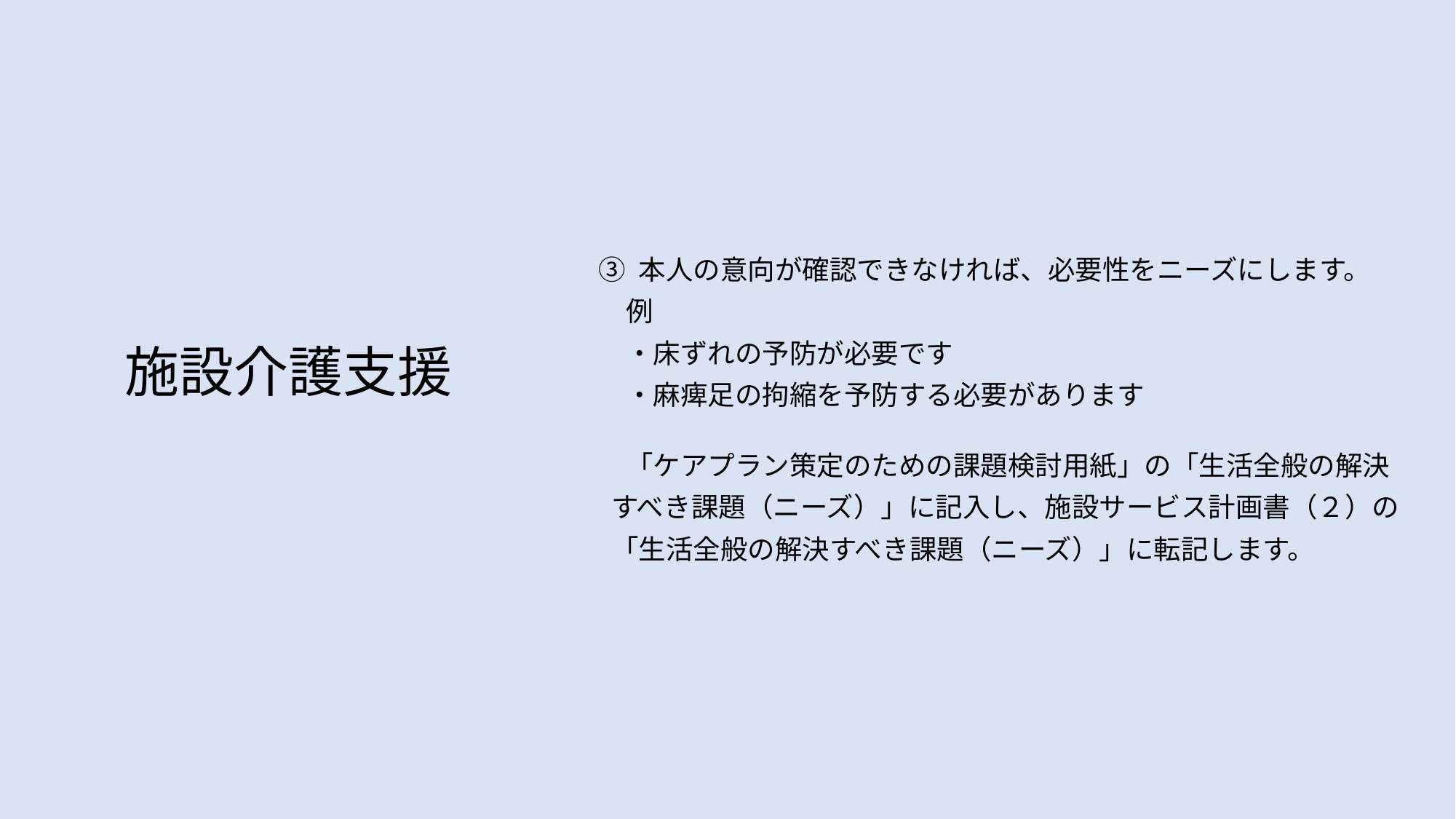

③ 本人の意向が確認できなければ、必要性をニーズにします。
　例
　・床ずれの予防が必要です
　・麻痺足の拘縮を予防する必要があります

　「ケアプラン策定のための課題検討用紙」の「生活全般の解決
 すべき課題（ニーズ）」に記入し、施設サービス計画書（２）の
 「生活全般の解決すべき課題（ニーズ）」に転記します。
施設介護支援